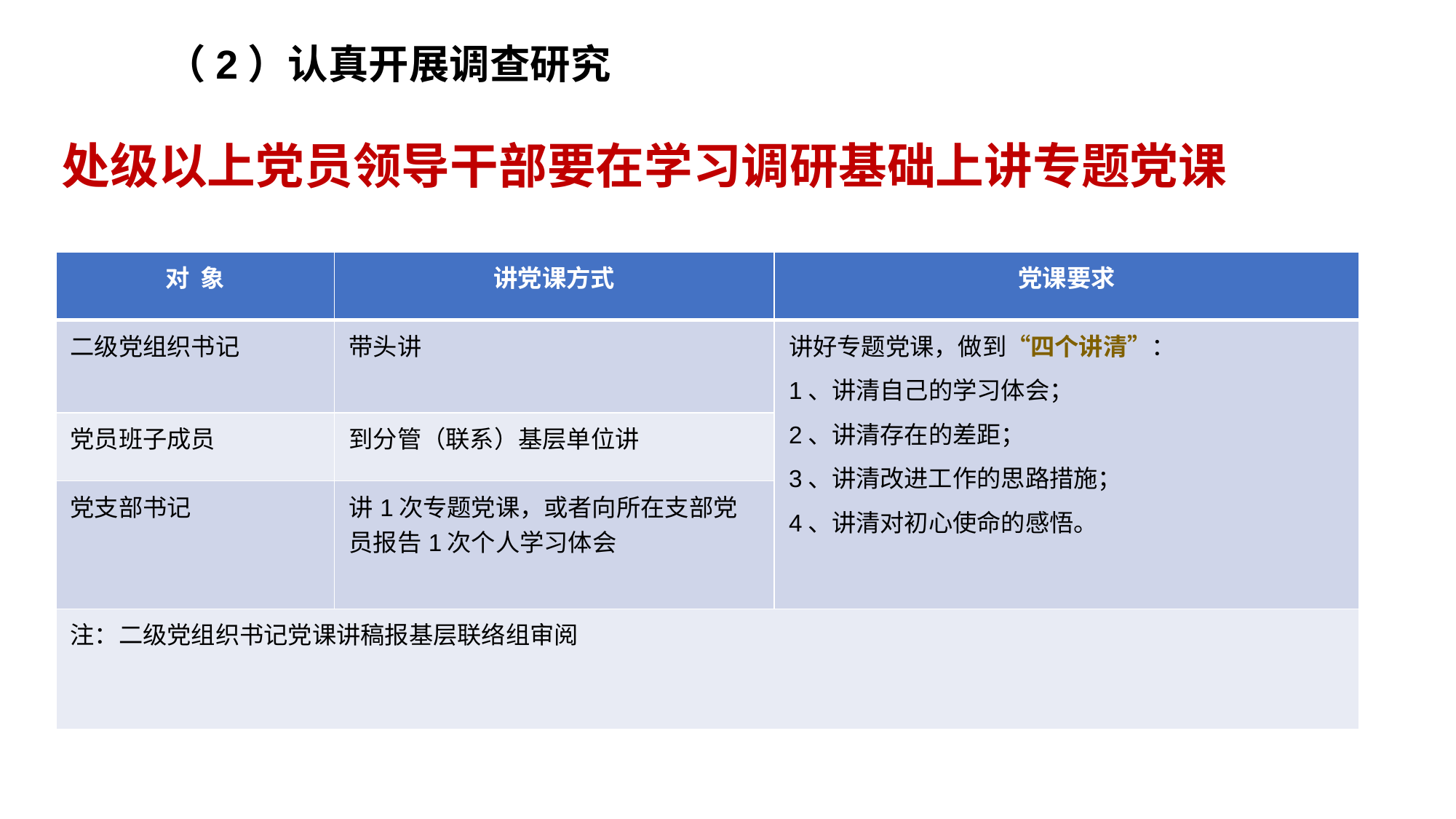

（2）认真开展调查研究
处级以上党员领导干部要在学习调研基础上讲专题党课
| 对 象 | 讲党课方式 | 党课要求 |
| --- | --- | --- |
| 二级党组织书记 | 带头讲 | 讲好专题党课，做到“四个讲清”： 1、讲清自己的学习体会； 2、讲清存在的差距； 3、讲清改进工作的思路措施； 4、讲清对初心使命的感悟。 |
| 党员班子成员 | 到分管（联系）基层单位讲 |  |
| 党支部书记 | 讲1次专题党课，或者向所在支部党员报告1次个人学习体会 |  |
| 注：二级党组织书记党课讲稿报基层联络组审阅 |  |  |